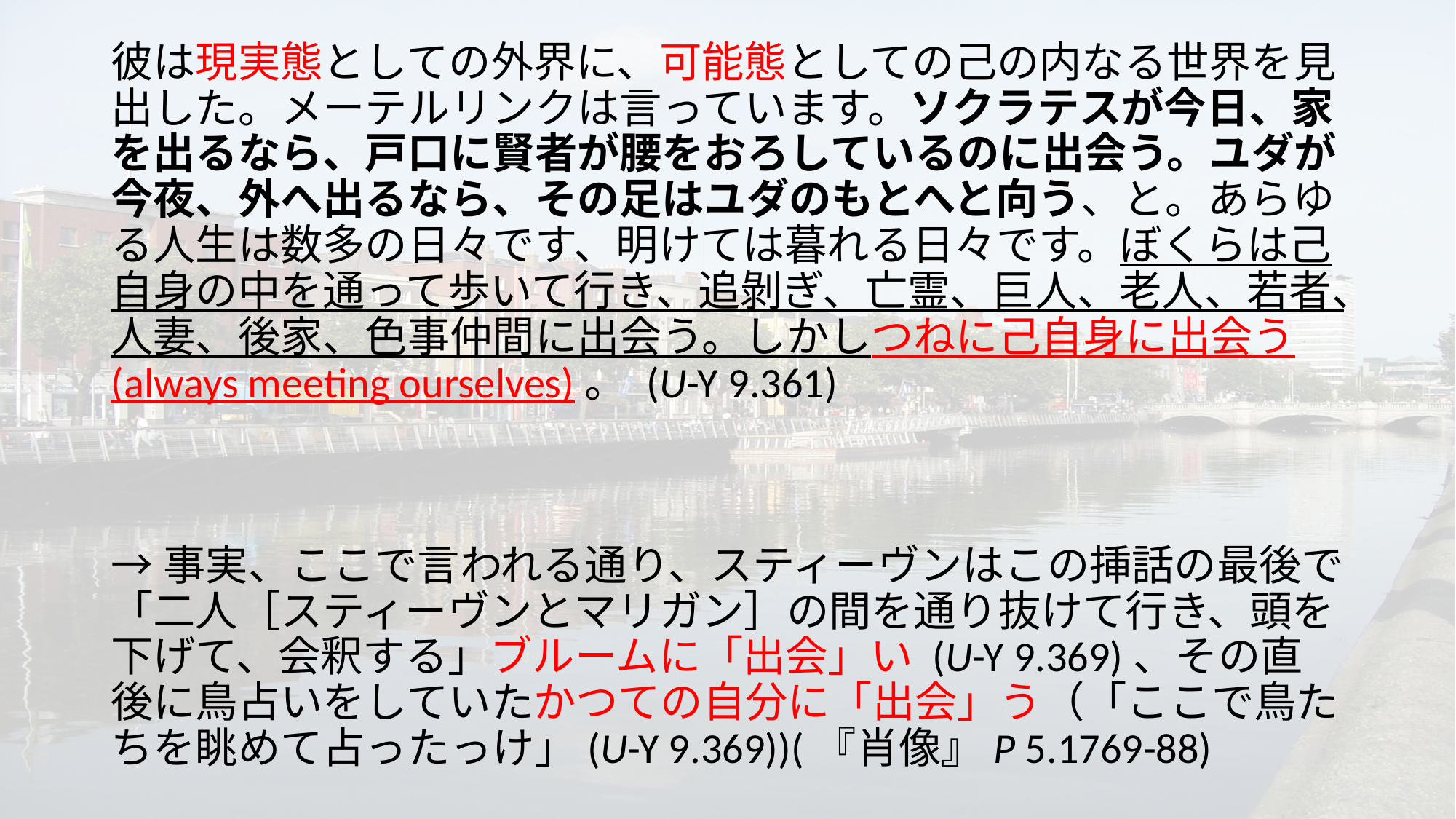

彼は現実態としての外界に、可能態としての己の内なる世界を見出した。メーテルリンクは言っています。ソクラテスが今日、家を出るなら、戸口に賢者が腰をおろしているのに出会う。ユダが今夜、外へ出るなら、その足はユダのもとへと向う、と。あらゆる人生は数多の日々です、明けては暮れる日々です。ぼくらは己自身の中を通って歩いて行き、追剝ぎ、亡霊、巨人、老人、若者、人妻、後家、色事仲間に出会う。しかしつねに己自身に出会う(always meeting ourselves)。 (U-Y 9.361)

→事実、ここで言われる通り、スティーヴンはこの挿話の最後で「二人［スティーヴンとマリガン］の間を通り抜けて行き、頭を下げて、会釈する」ブルームに「出会」い (U-Y 9.369)、その直後に鳥占いをしていたかつての自分に「出会」う（「ここで鳥たちを眺めて占ったっけ」(U-Y 9.369))(『肖像』P 5.1769-88)